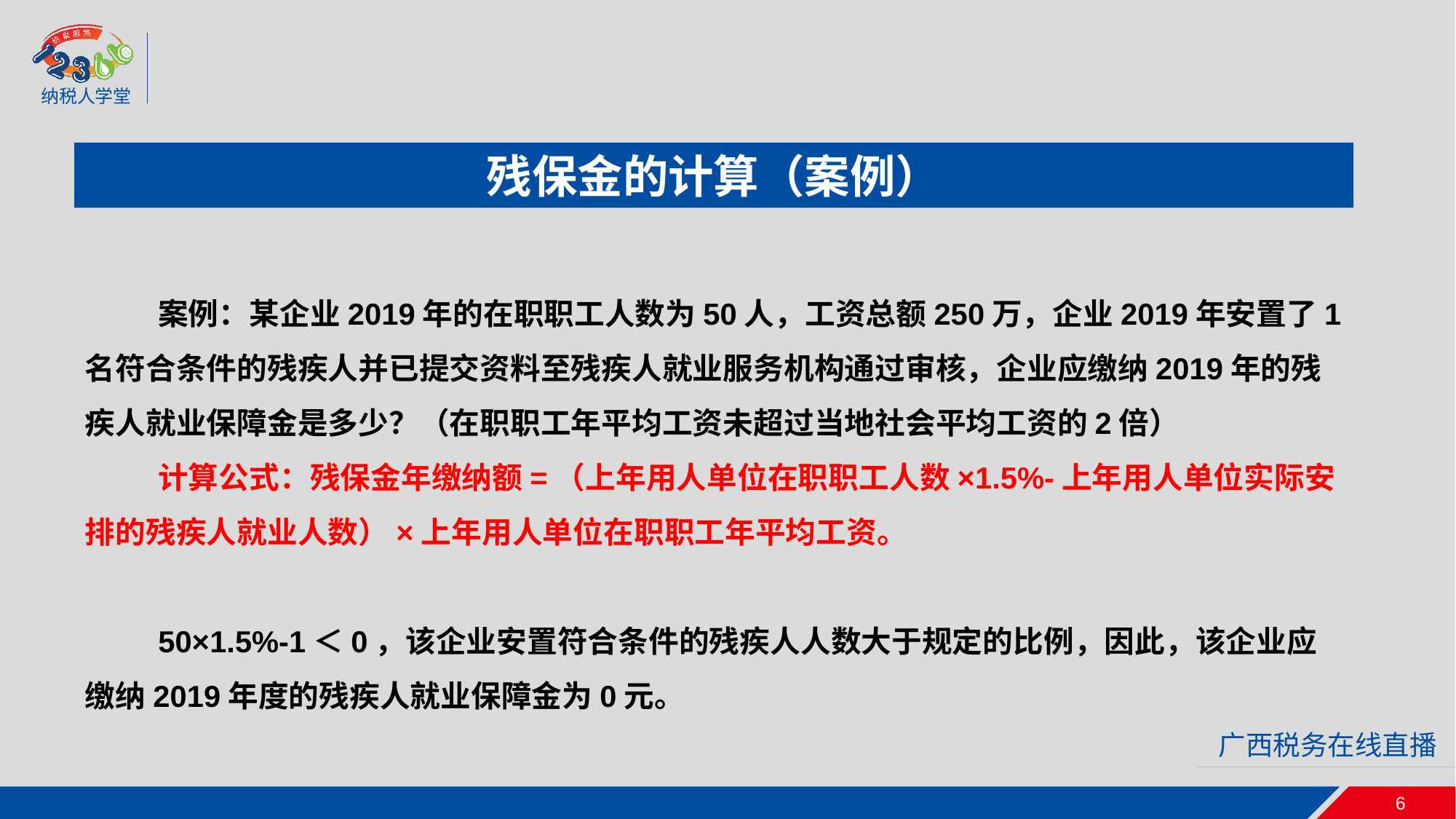

残保金的计算（案例）

案例：某企业2019年的在职职工人数为50人，工资总额250万，企业2019年安置了1名符合条件的残疾人并已提交资料至残疾人就业服务机构通过审核，企业应缴纳2019年的残疾人就业保障金是多少？（在职职工年平均工资未超过当地社会平均工资的2倍）
计算公式：残保金年缴纳额=（上年用人单位在职职工人数×1.5%-上年用人单位实际安排的残疾人就业人数）×上年用人单位在职职工年平均工资。

50×1.5%-1＜0，该企业安置符合条件的残疾人人数大于规定的比例，因此，该企业应缴纳2019年度的残疾人就业保障金为0元。